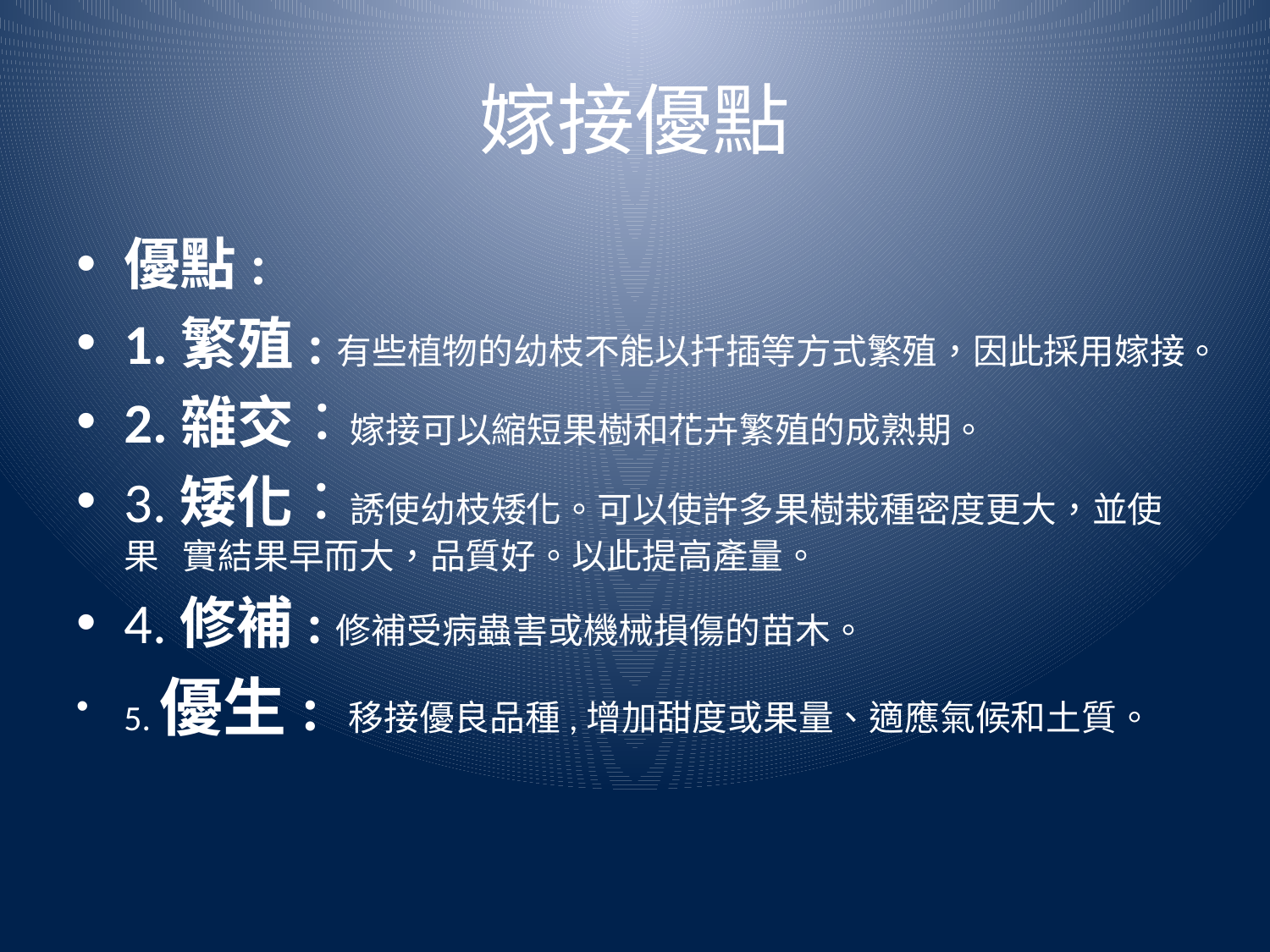

# 嫁接優點
優點:
1.繁殖:有些植物的幼枝不能以扦插等方式繁殖，因此採用嫁接。
2.雜交：嫁接可以縮短果樹和花卉繁殖的成熟期。
3.矮化：誘使幼枝矮化。可以使許多果樹栽種密度更大，並使果   實結果早而大，品質好。以此提高產量。
4.修補:修補受病蟲害或機械損傷的苗木。
5.優生: 移接優良品種,增加甜度或果量、適應氣候和土質。